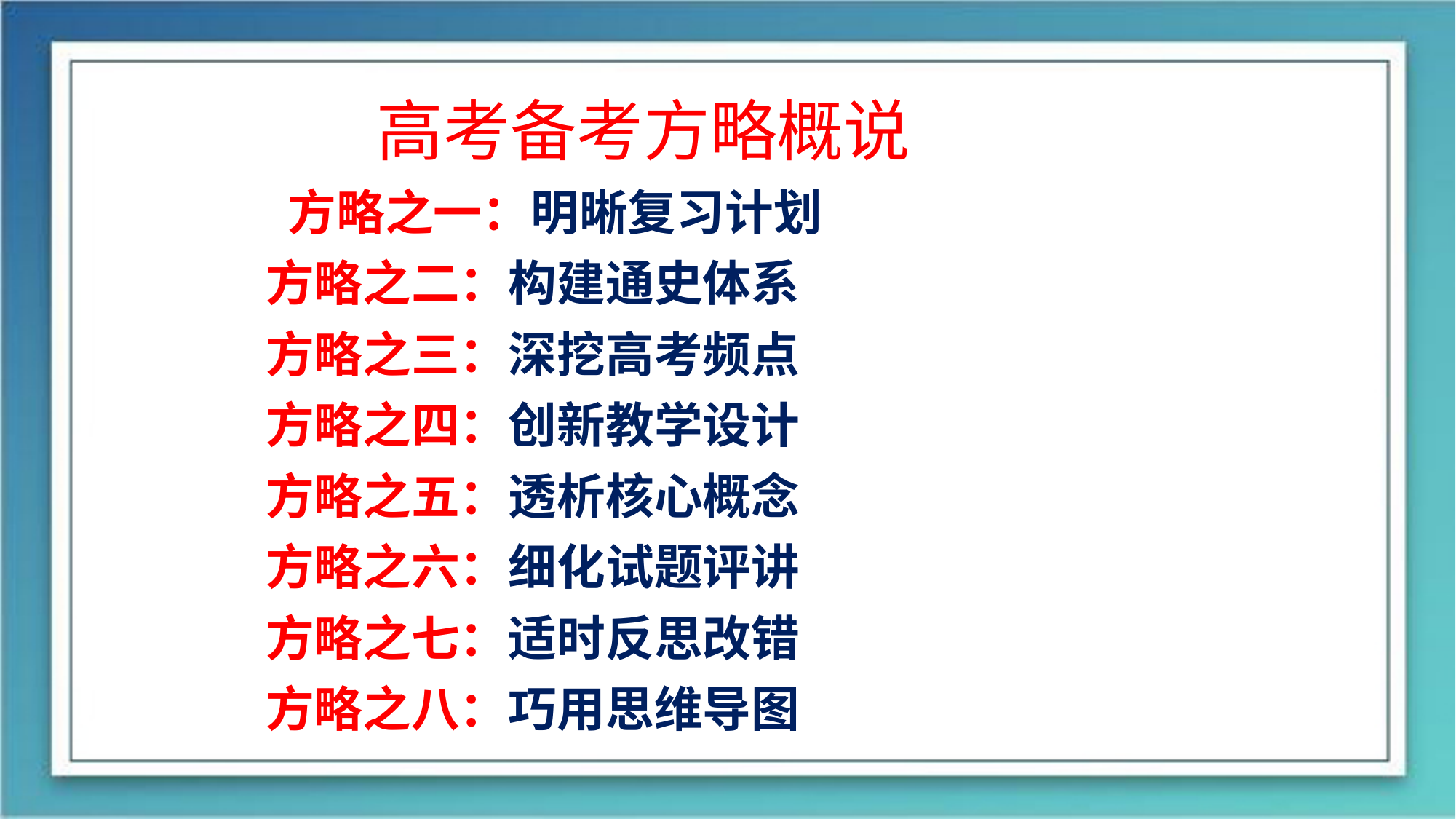

高考备考方略概说
     方略之一：明晰复习计划
   方略之二：构建通史体系
   方略之三：深挖高考频点
   方略之四：创新教学设计
   方略之五：透析核心概念
   方略之六：细化试题评讲
   方略之七：适时反思改错
   方略之八：巧用思维导图